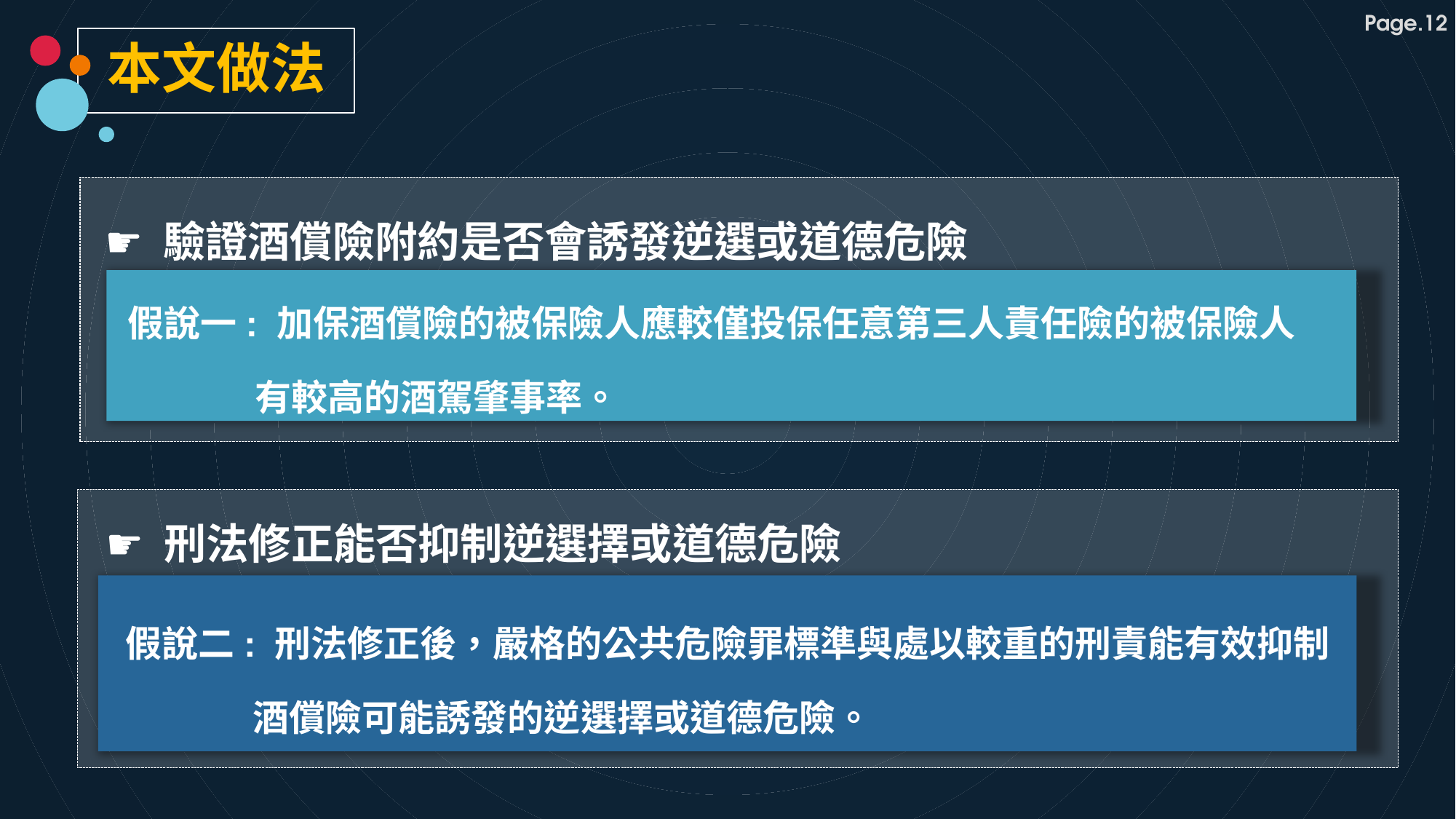

本文做法

☛ 驗證酒償險附約是否會誘發逆選或道德危險
假說一: 加保酒償險的被保險人應較僅投保任意第三人責任險的被保險人有較高的酒駕肇事率。

☛ 刑法修正能否抑制逆選擇或道德危險

假說二: 刑法修正後，嚴格的公共危險罪標準與處以較重的刑責能有效抑制酒償險可能誘發的逆選擇或道德危險。